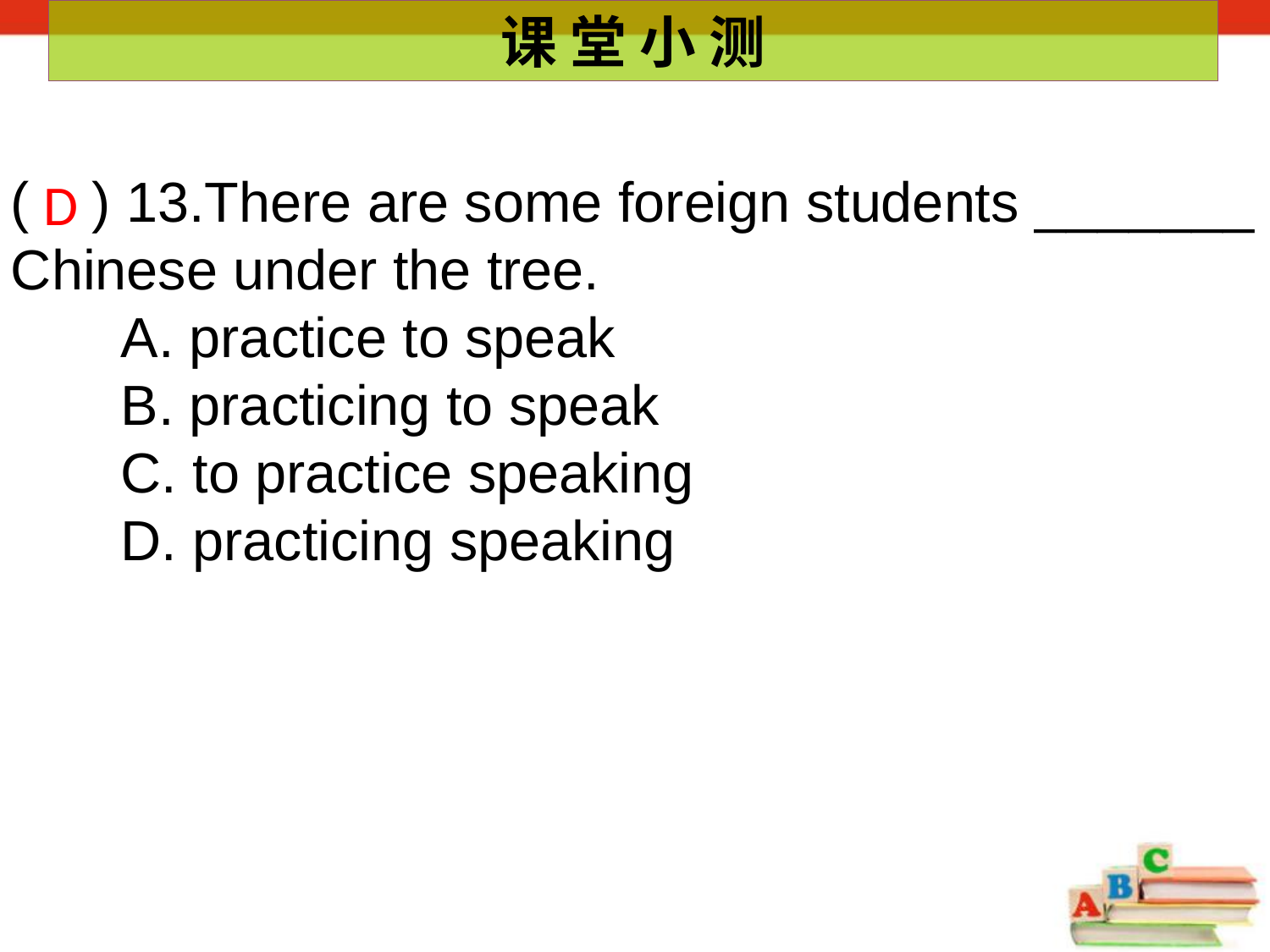

课 堂 小 测
(    ) 13.There are some foreign students _______ Chinese under the tree.
       A. practice to speak
       B. practicing to speak
       C. to practice speaking
       D. practicing speaking
D